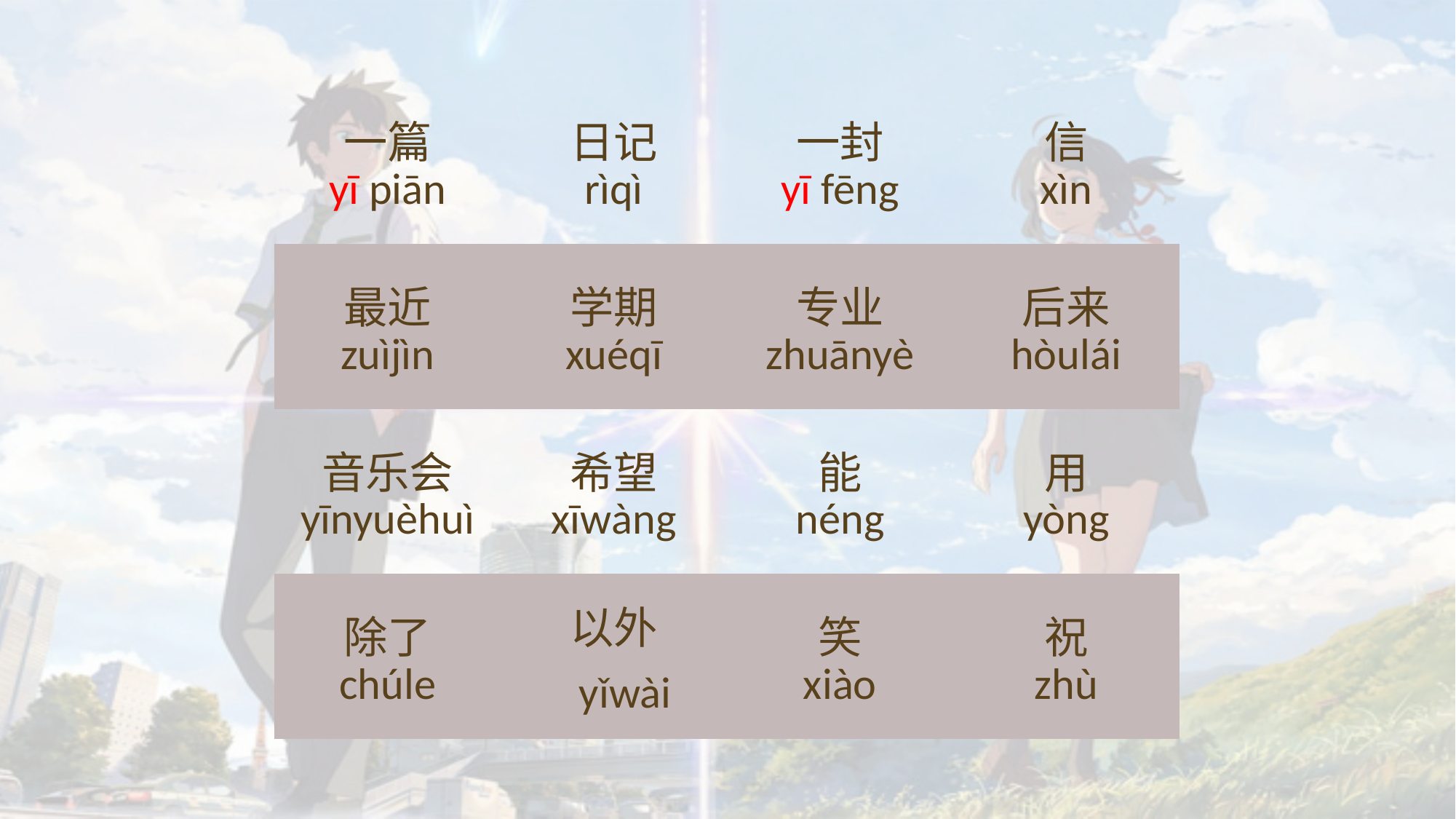

| 一篇 yī piān | 日记 rìqì | 一封 yī fēng | 信 xìn |
| --- | --- | --- | --- |
| 最近 zuìjìn | 学期 xuéqī | 专业 zhuānyè | 后来 hòulái |
| 音乐会 yīnyuèhuì | 希望 xīwàng | 能 néng | 用 yòng |
| 除了 chúle | 以外 yǐwài | 笑 xiào | 祝 zhù |